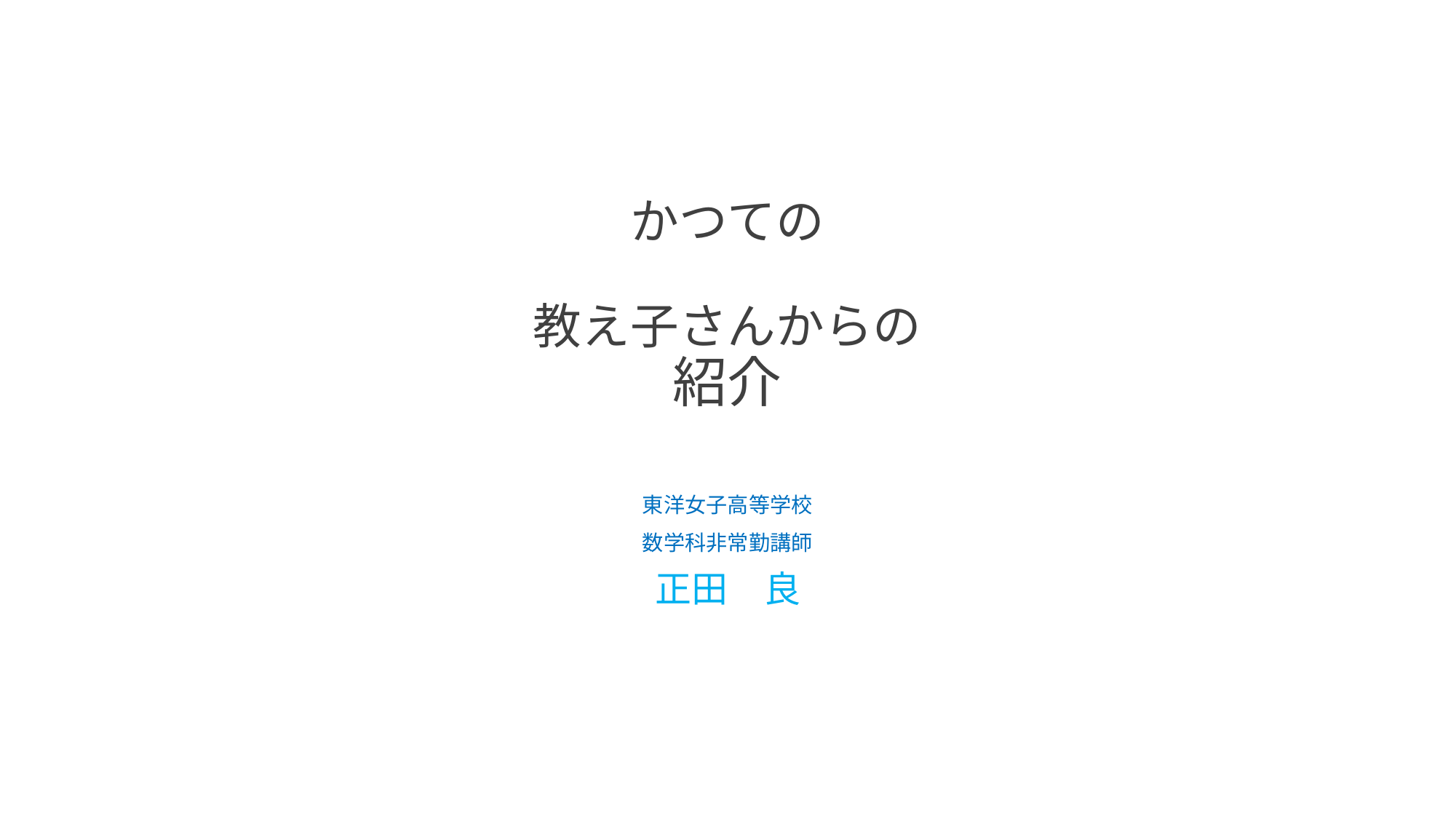

# かつての 教え子さんからの 紹介

東洋女子高等学校
数学科非常勤講師
正田　良